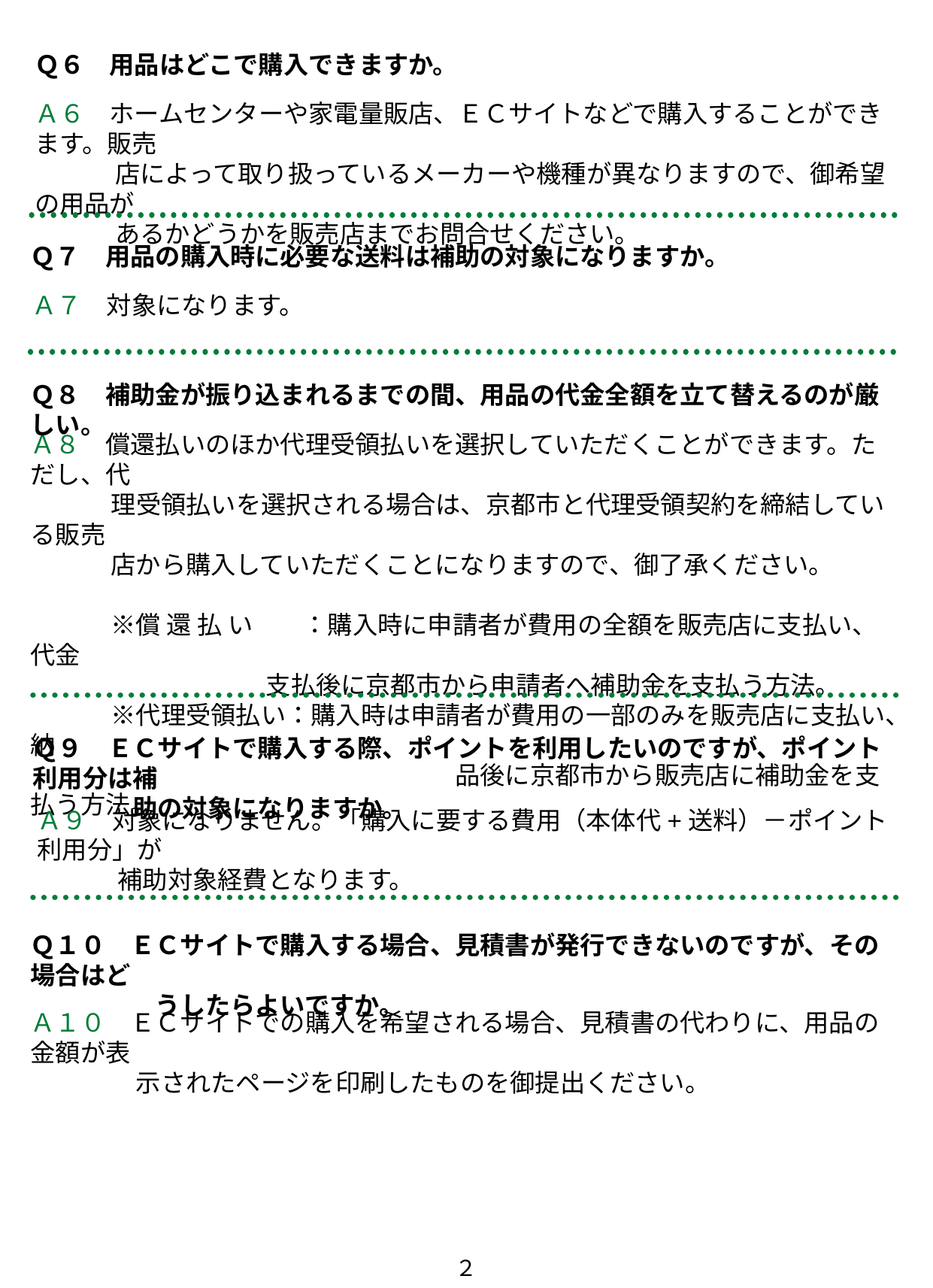

Ｑ６　用品はどこで購入できますか。
Ａ６　ホームセンターや家電量販店、ＥＣサイトなどで購入することができます。販売
　　　 店によって取り扱っているメーカーや機種が異なりますので、御希望の用品が
　　　 あるかどうかを販売店までお問合せください。
Ｑ７　用品の購入時に必要な送料は補助の対象になりますか。
Ａ７　対象になります。
Ｑ８　補助金が振り込まれるまでの間、用品の代金全額を立て替えるのが厳しい。
Ａ８　償還払いのほか代理受領払いを選択していただくことができます。ただし、代
　　　 理受領払いを選択される場合は、京都市と代理受領契約を締結している販売
　　　 店から購入していただくことになりますので、御了承ください。

　　　 ※償 還 払 い　　：購入時に申請者が費用の全額を販売店に支払い、代金
                      　　　　 支払後に京都市から申請者へ補助金を支払う方法。
　　　 ※代理受領払い：購入時は申請者が費用の一部のみを販売店に支払い、納
　　　　　　　　　　　　　　　　　品後に京都市から販売店に補助金を支払う方法。
Ｑ９　ＥＣサイトで購入する際、ポイントを利用したいのですが、ポイント利用分は補
　　　　助の対象になりますか。
Ａ９　対象になりません。「購入に要する費用（本体代+送料）－ポイント利用分」が
　　　 補助対象経費となります。
Ｑ１０　ＥＣサイトで購入する場合、見積書が発行できないのですが、その場合はど
　　　　　うしたらよいですか。
Ａ１０　ＥＣサイトでの購入を希望される場合、見積書の代わりに、用品の金額が表
　　　　 示されたページを印刷したものを御提出ください。
２